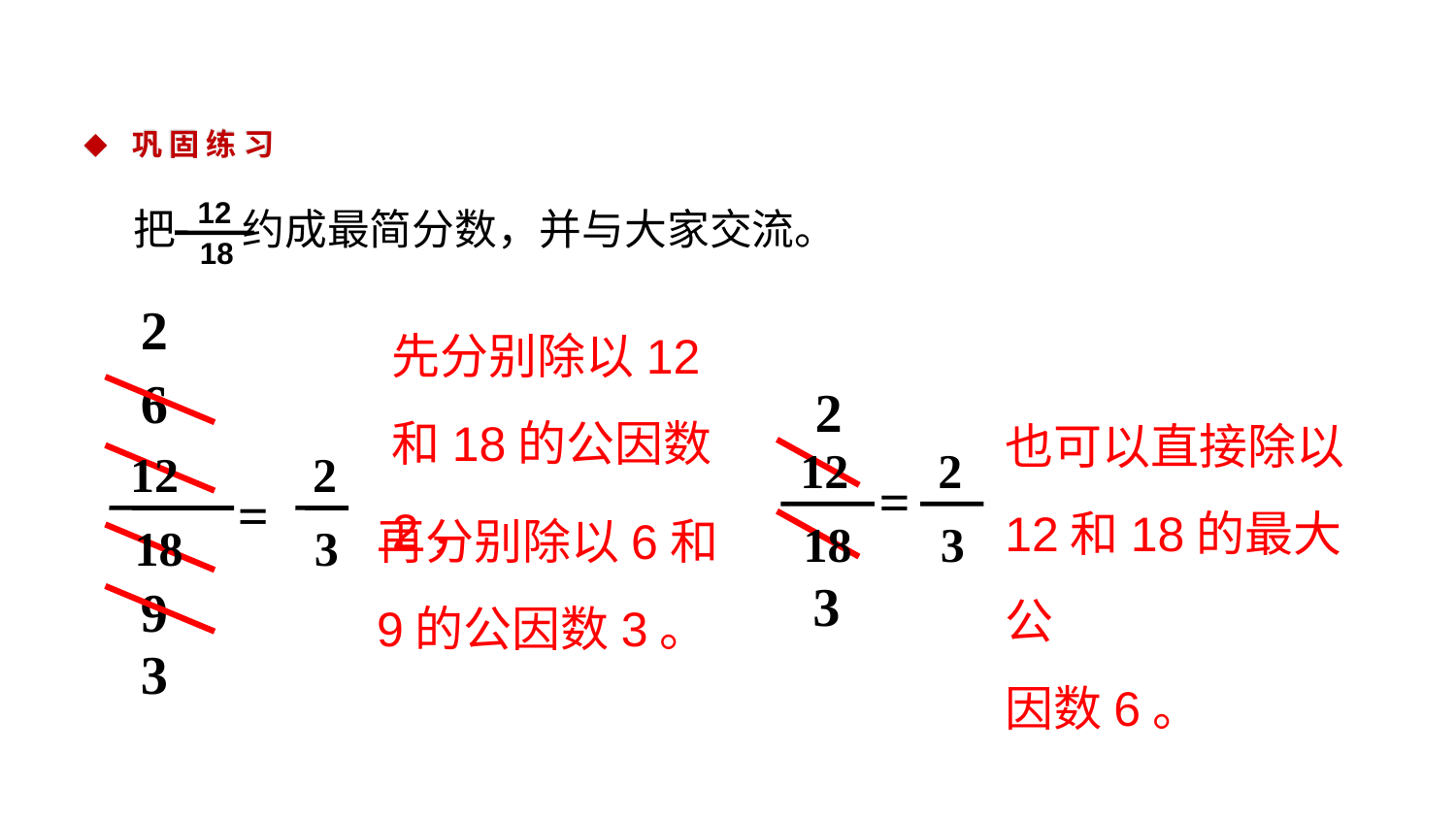

巩 固 练 习
12
18

把       约成最简分数，并与大家交流。
2
先分别除以12和18的公因数2，
6
2
也可以直接除以
12和18的最大公
因数6。
12

18
2

3
12

18
2

3
=
=
再分别除以6和
9的公因数3。
3
9
3